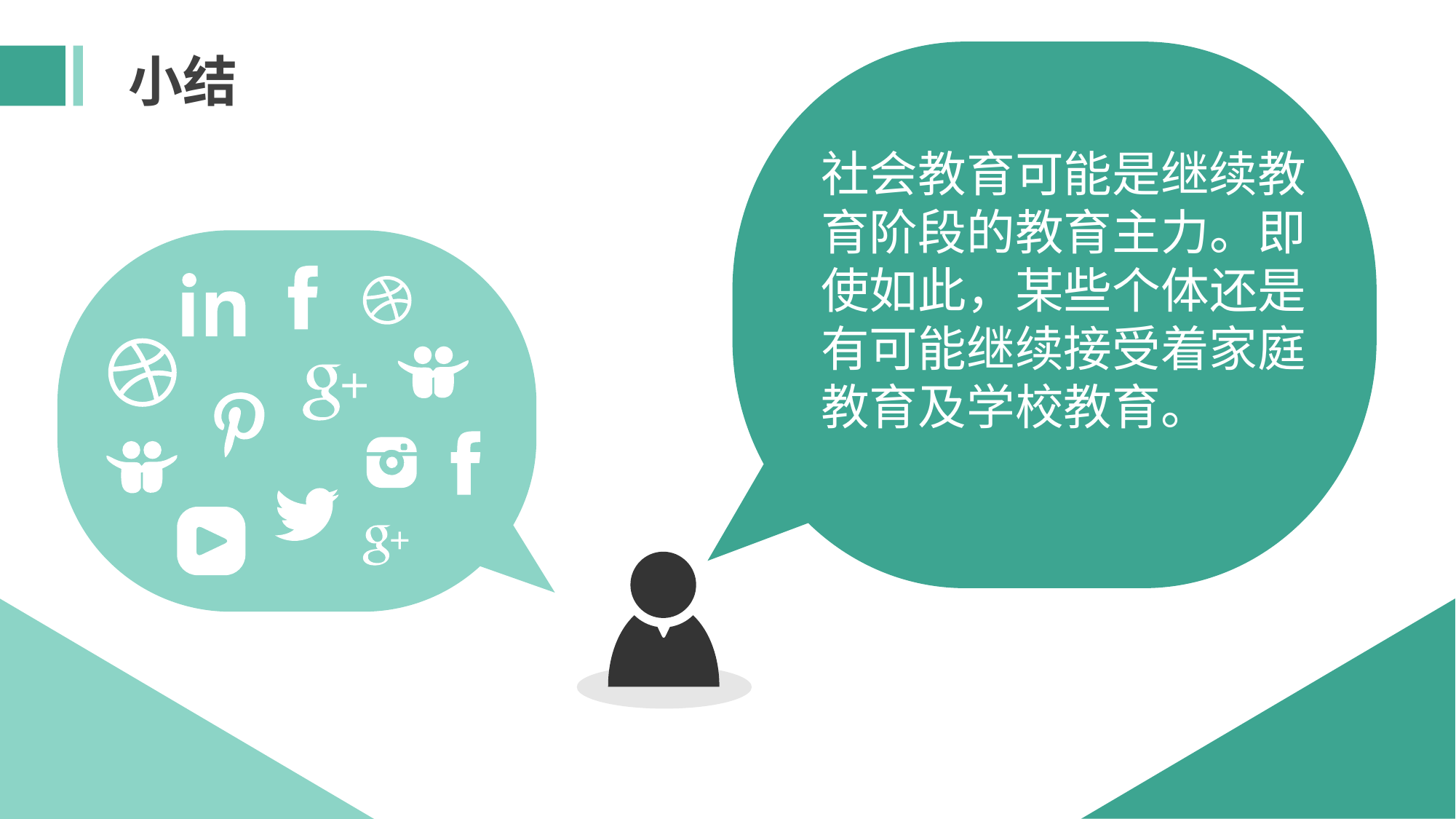

社会教育可能是继续教
育阶段的教育主力。即
使如此，某些个体还是
有可能继续接受着家庭
教育及学校教育。

小结